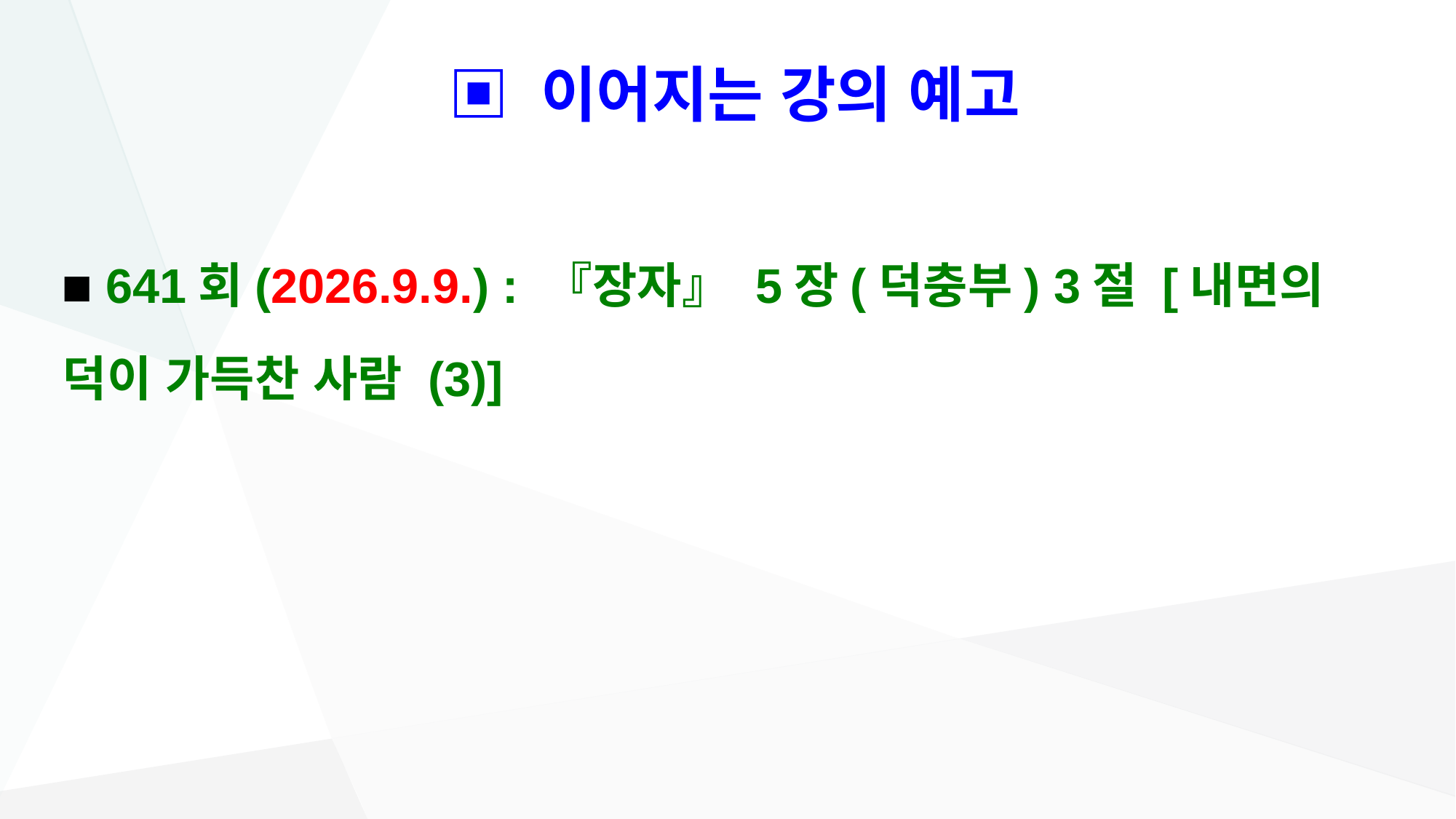

# ▣ 이어지는 강의 예고

◼ 641회(2026.9.9.) : 『장자』 5장(덕충부) 3절 [내면의 덕이 가득찬 사람 (3)]